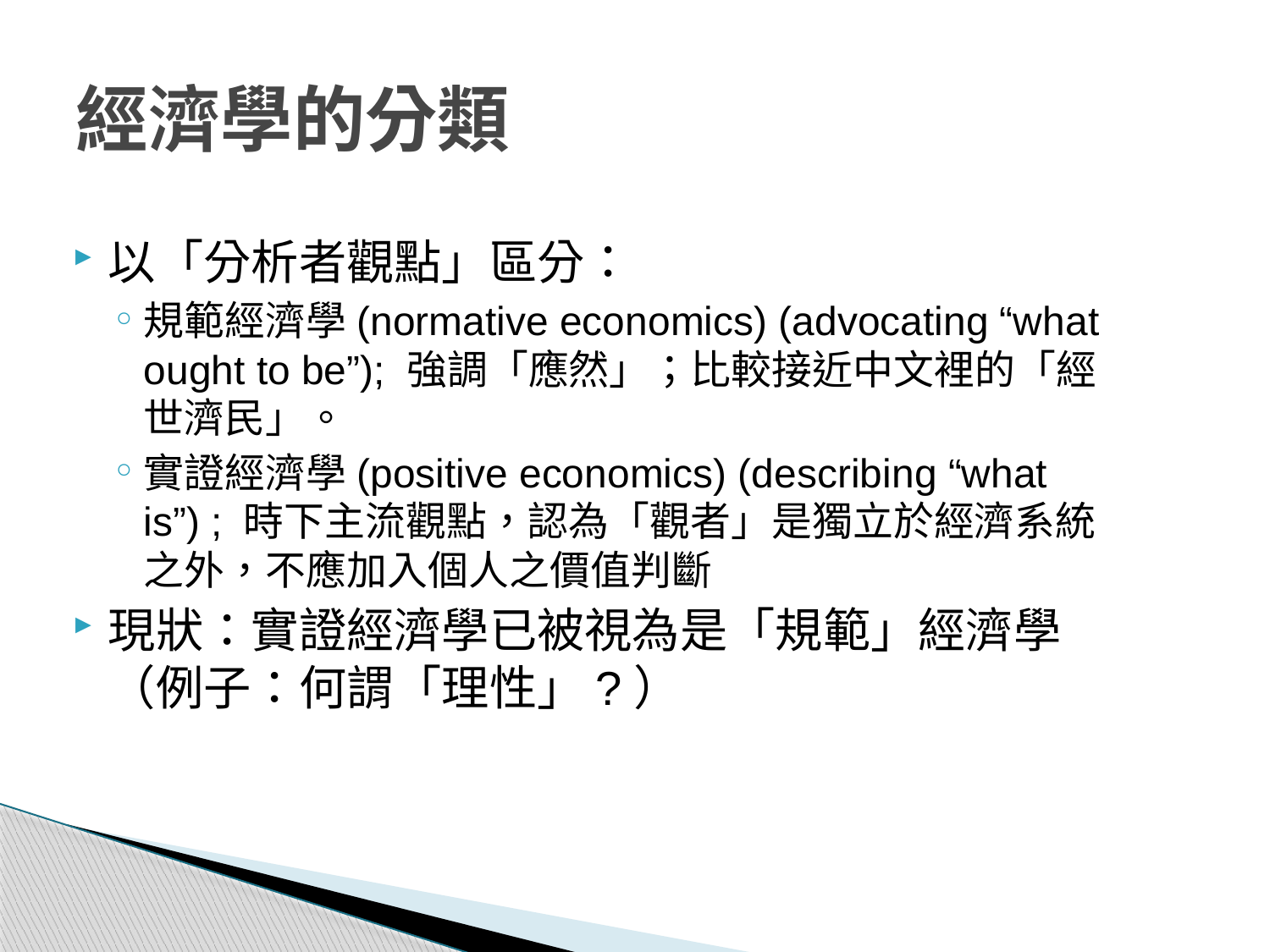

# 經濟學的分類
以「分析者觀點」區分：
規範經濟學(normative economics) (advocating “what ought to be”); 強調「應然」；比較接近中文裡的「經世濟民」。
實證經濟學(positive economics) (describing “what is”) ; 時下主流觀點，認為「觀者」是獨立於經濟系統之外，不應加入個人之價值判斷
現狀：實證經濟學已被視為是「規範」經濟學（例子：何謂「理性」?）